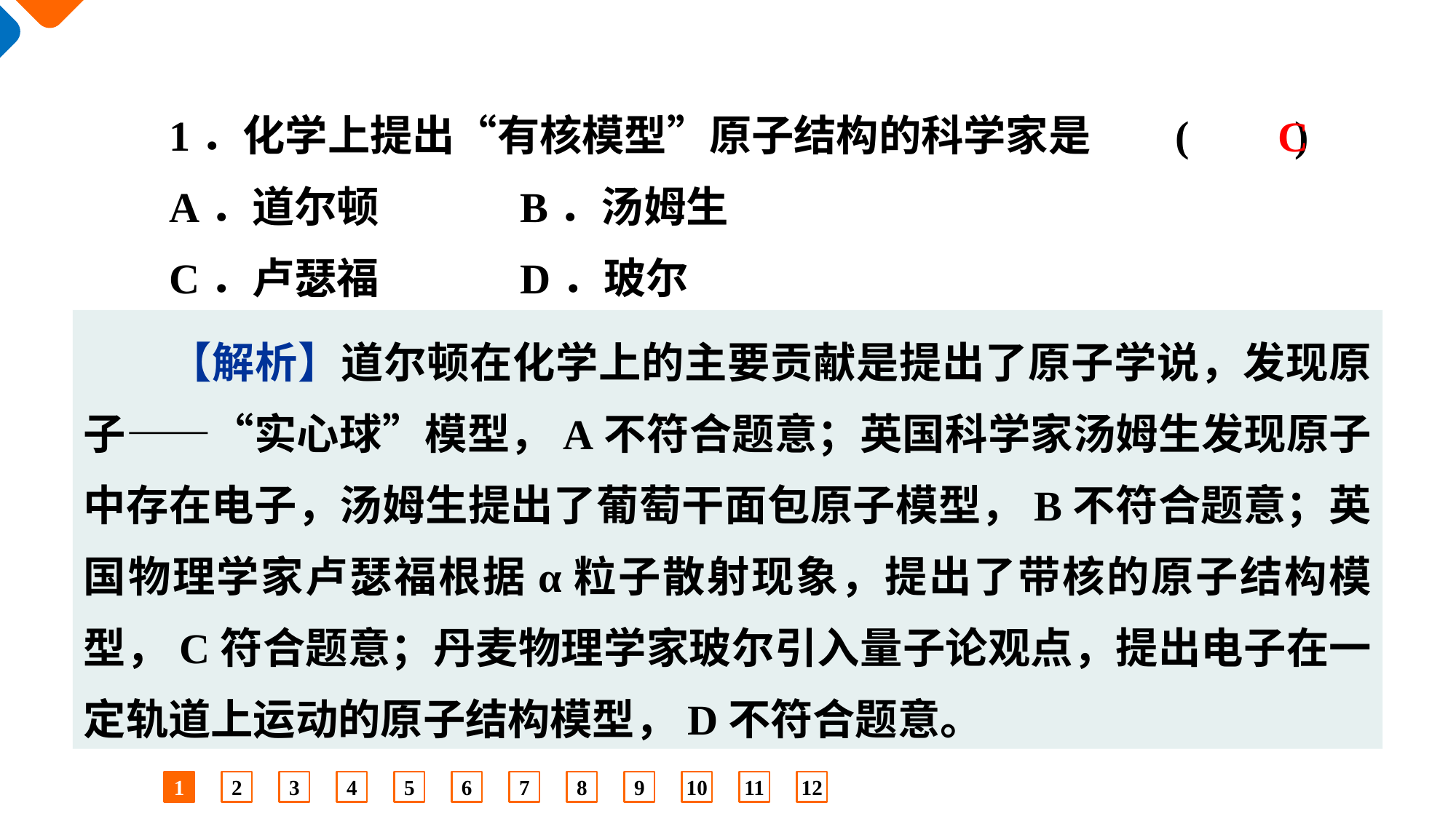

1．化学上提出“有核模型”原子结构的科学家是	(　　)
A．道尔顿　　	B．汤姆生
C．卢瑟福　　	D．玻尔
C
【解析】道尔顿在化学上的主要贡献是提出了原子学说，发现原子——“实心球”模型，A不符合题意；英国科学家汤姆生发现原子中存在电子，汤姆生提出了葡萄干面包原子模型，B不符合题意；英国物理学家卢瑟福根据α粒子散射现象，提出了带核的原子结构模型，C符合题意；丹麦物理学家玻尔引入量子论观点，提出电子在一定轨道上运动的原子结构模型，D不符合题意。
1
2
3
4
5
6
7
8
9
10
11
12